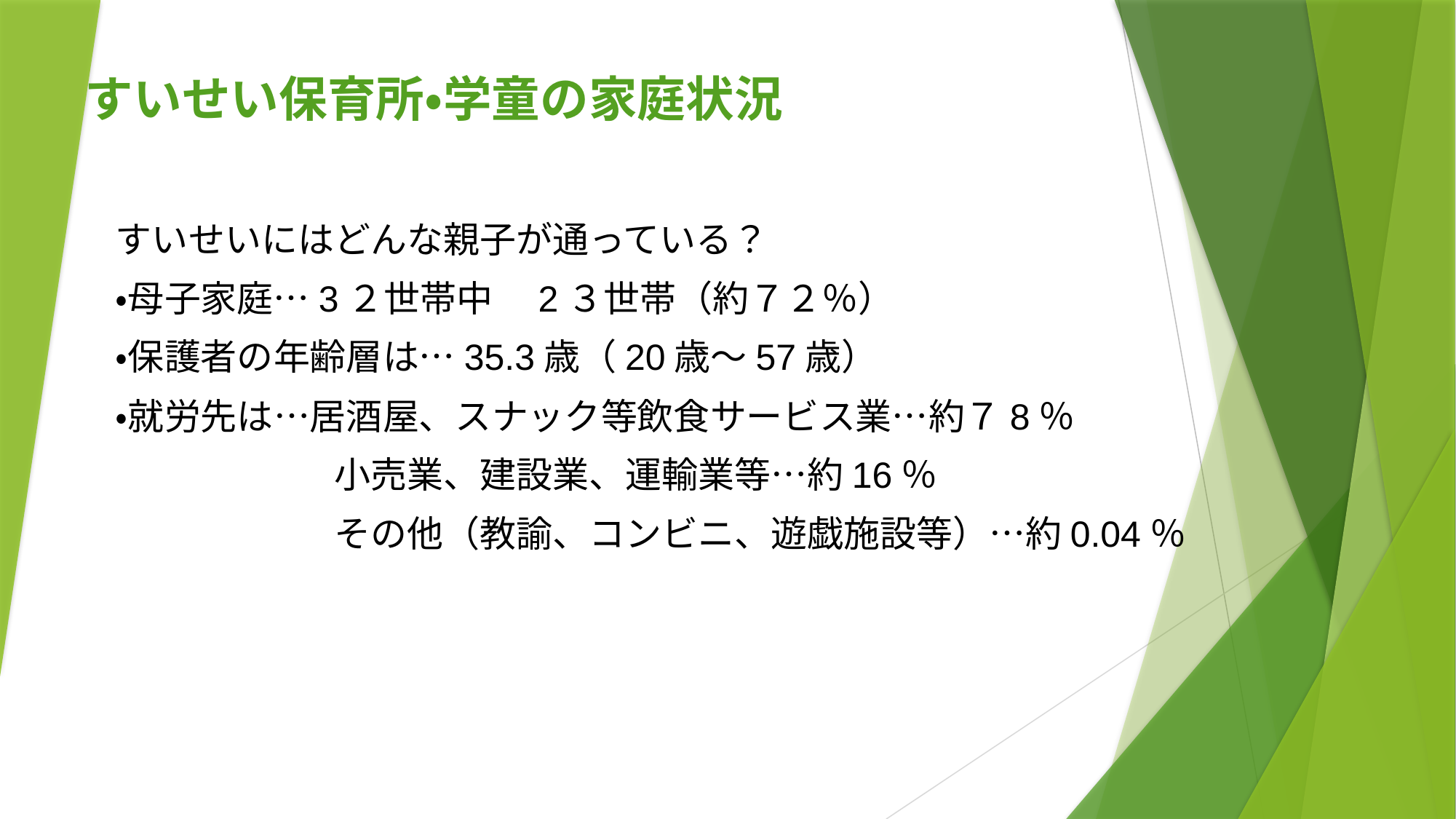

# すいせい保育所・学童の家庭状況
すいせいにはどんな親子が通っている？
・母子家庭…3２世帯中　2３世帯（約７２％）
・保護者の年齢層は…35.3歳（20歳～57歳）
・就労先は…居酒屋、スナック等飲食サービス業…約７8％
　　　　　　小売業、建設業、運輸業等…約16％
　　　　　　その他（教諭、コンビニ、遊戯施設等）…約0.04％